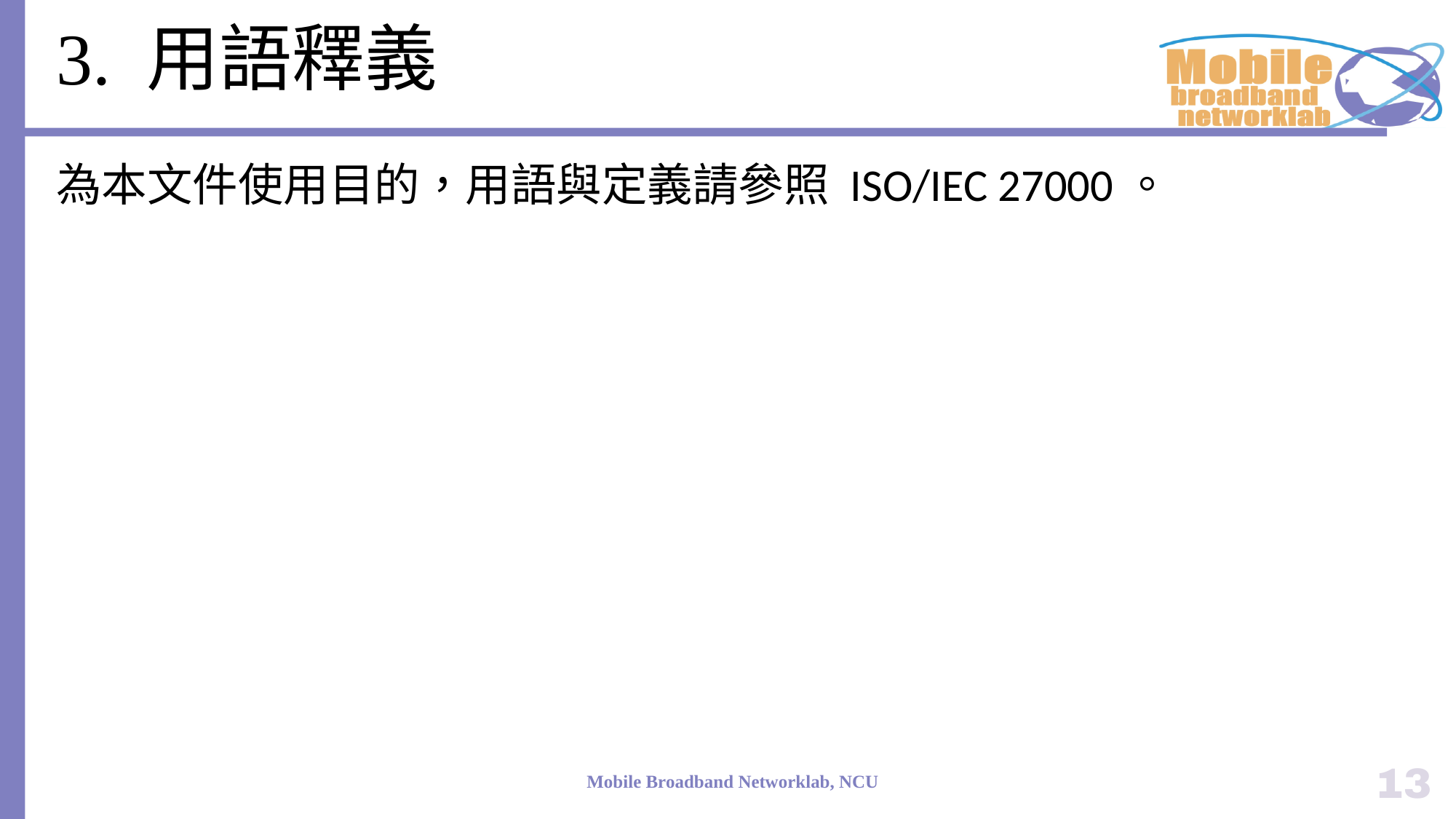

# 3. 用語釋義
為本文件使用目的，用語與定義請參照 ISO/IEC 27000。

13